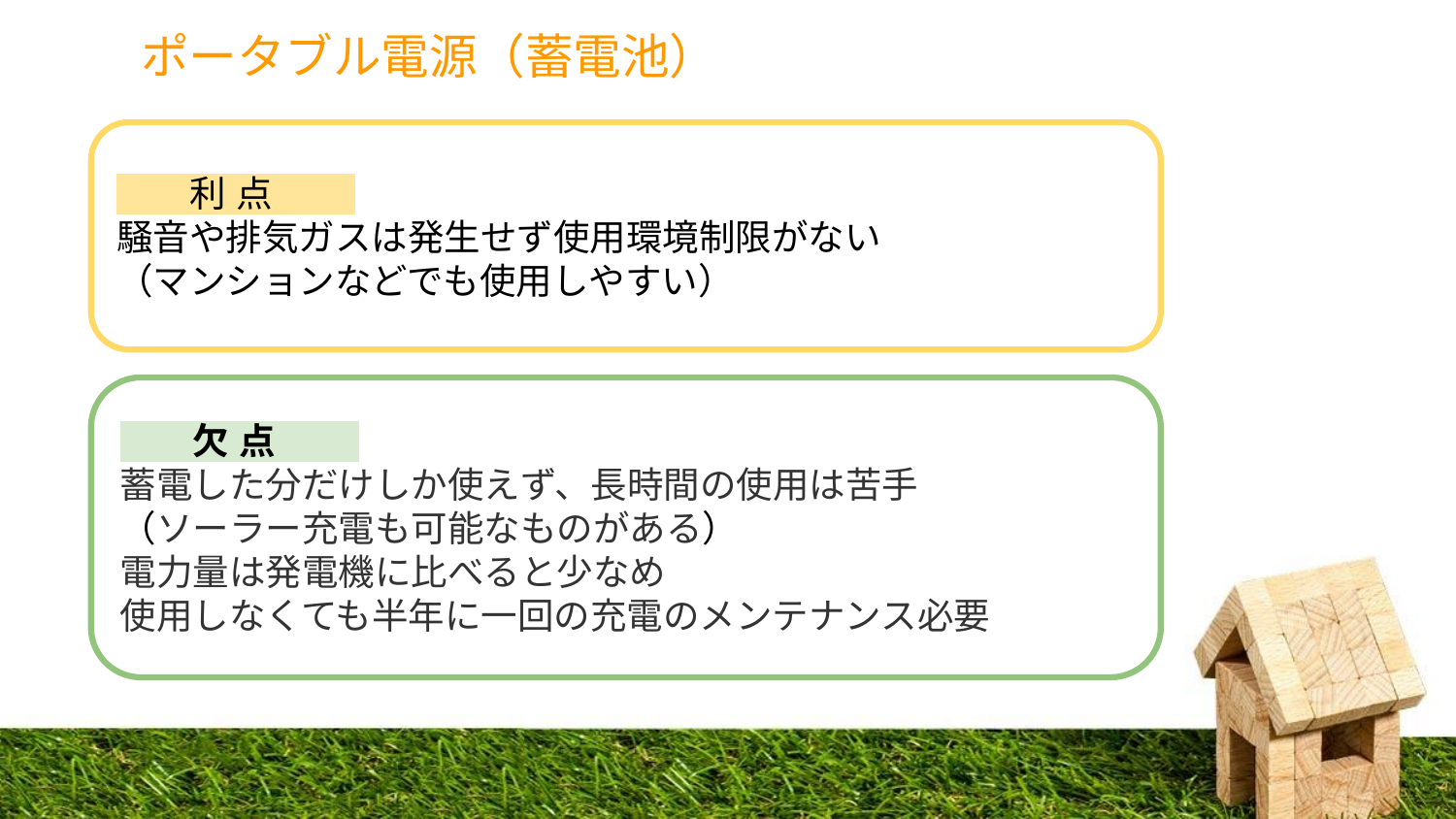

# ポータブル電源（蓄電池）
　　利 点
騒音や排気ガスは発生せず使用環境制限がない
（マンションなどでも使用しやすい）
　　欠 点
蓄電した分だけしか使えず、長時間の使用は苦手
（ソーラー充電も可能なものがある）
電力量は発電機に比べると少なめ
使用しなくても半年に一回の充電のメンテナンス必要